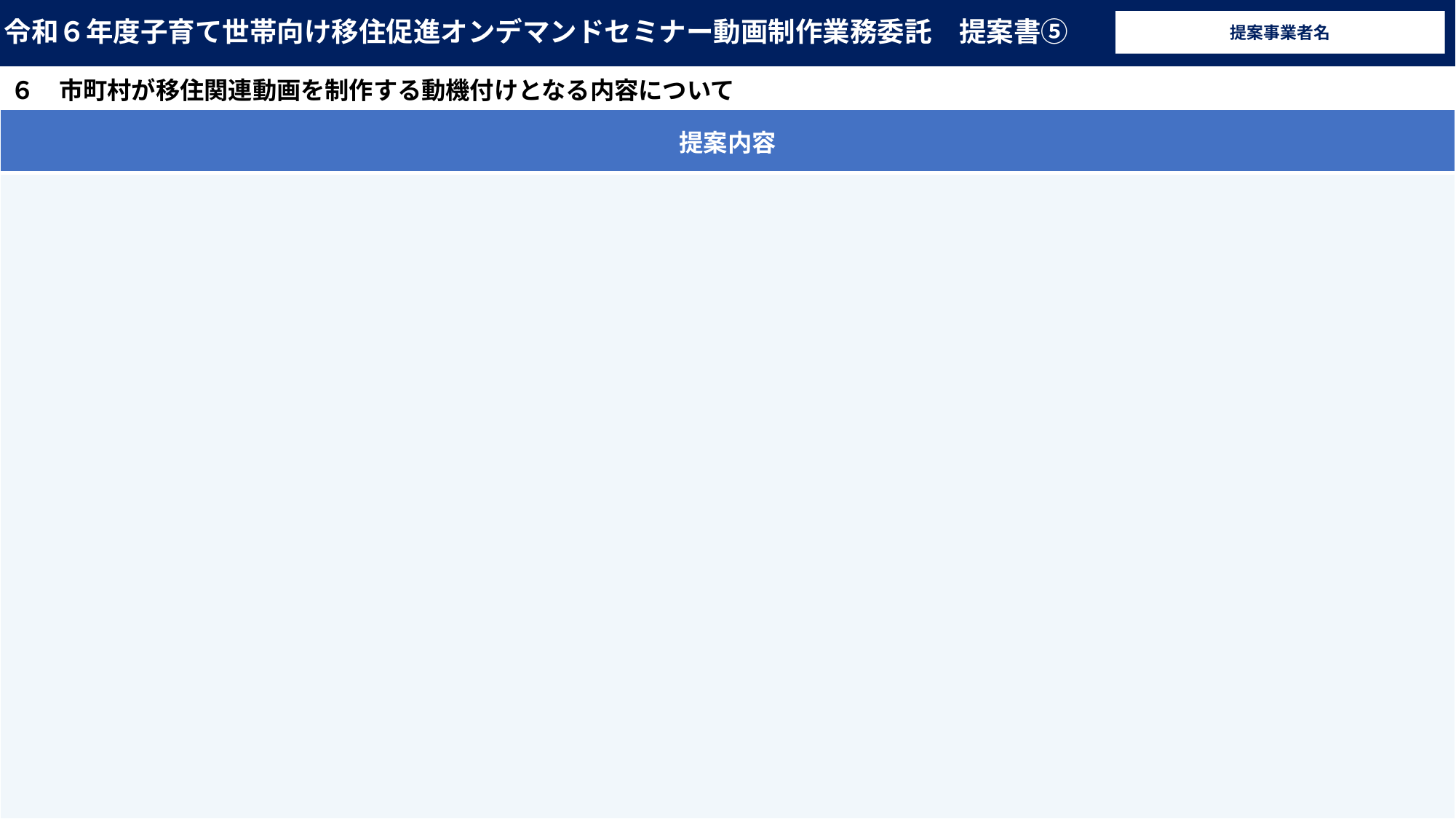

# 令和６年度子育て世帯向け移住促進オンデマンドセミナー動画制作業務委託　提案書⑤
提案事業者名
６　市町村が移住関連動画を制作する動機付けとなる内容について
| 提案内容 |
| --- |
|  |